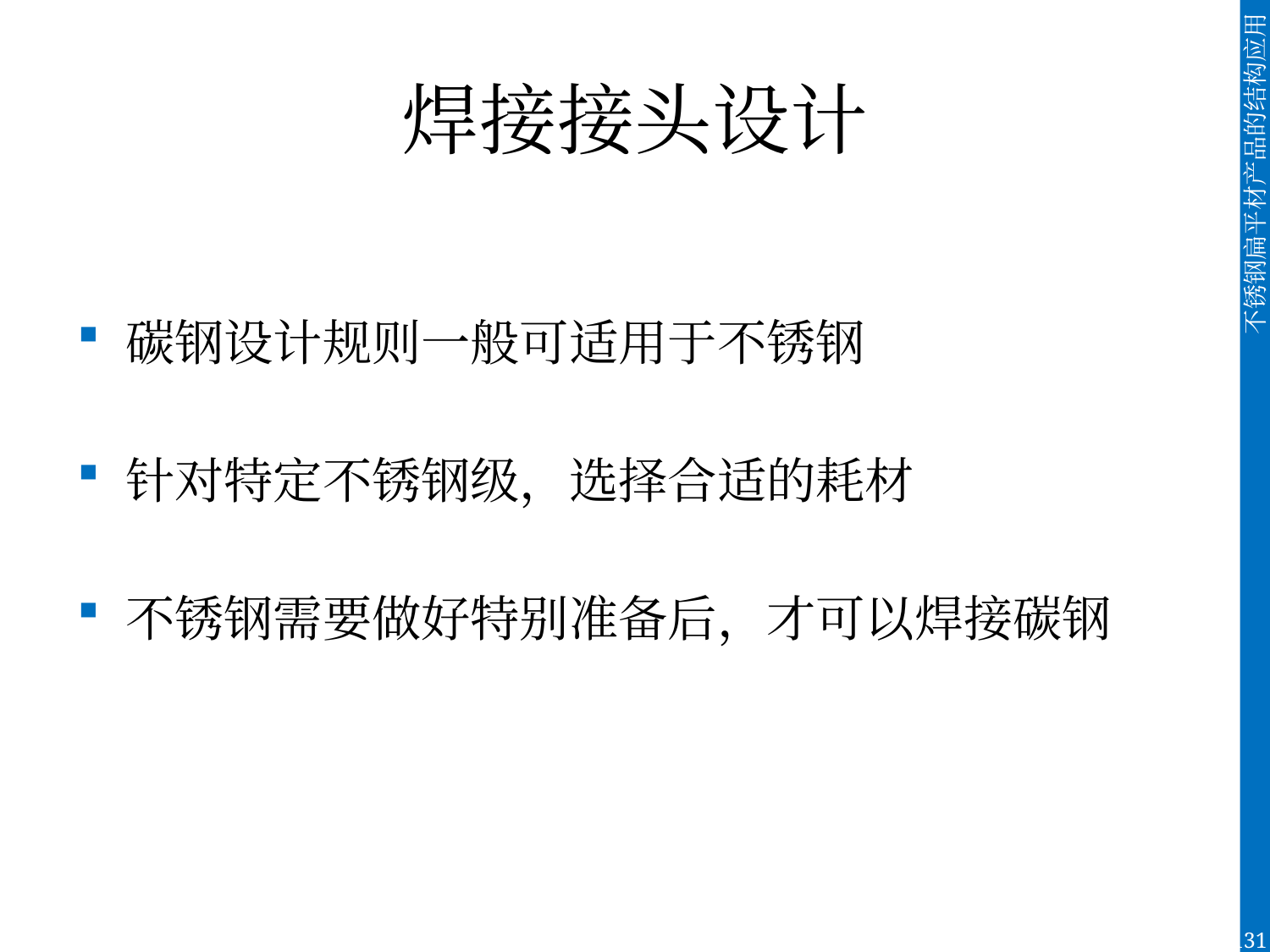

# 焊接接头设计

碳钢设计规则一般可适用于不锈钢

针对特定不锈钢级，选择合适的耗材

不锈钢需要做好特别准备后，才可以焊接碳钢

131